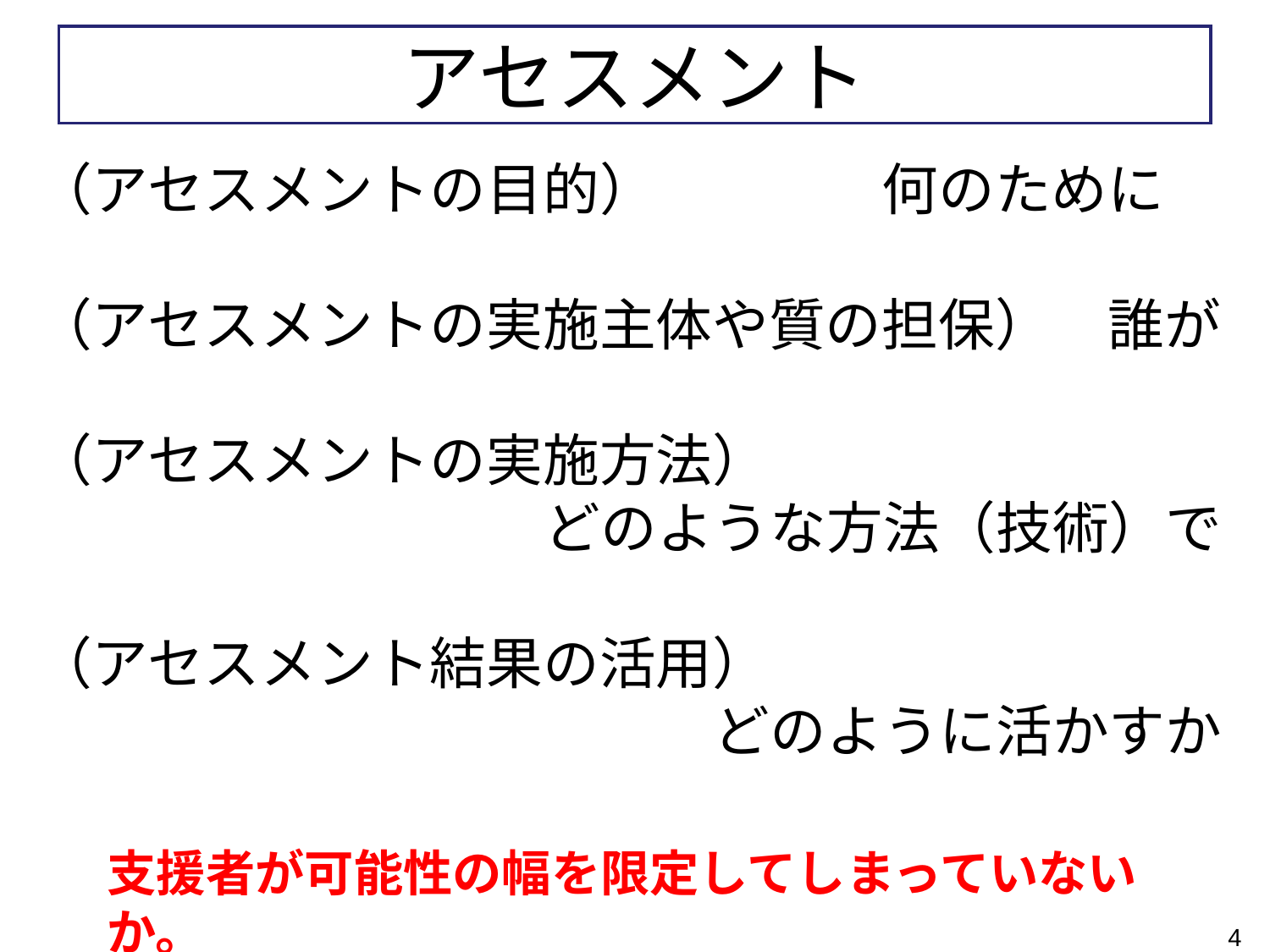

# アセスメント
（アセスメントの目的）　　　　何のために

（アセスメントの実施主体や質の担保）　誰が

（アセスメントの実施方法）
　　　　　　　　　どのような方法（技術）で

（アセスメント結果の活用）
　　　　　　　　　　　　どのように活かすか

支援者が可能性の幅を限定してしまっていないか。
4